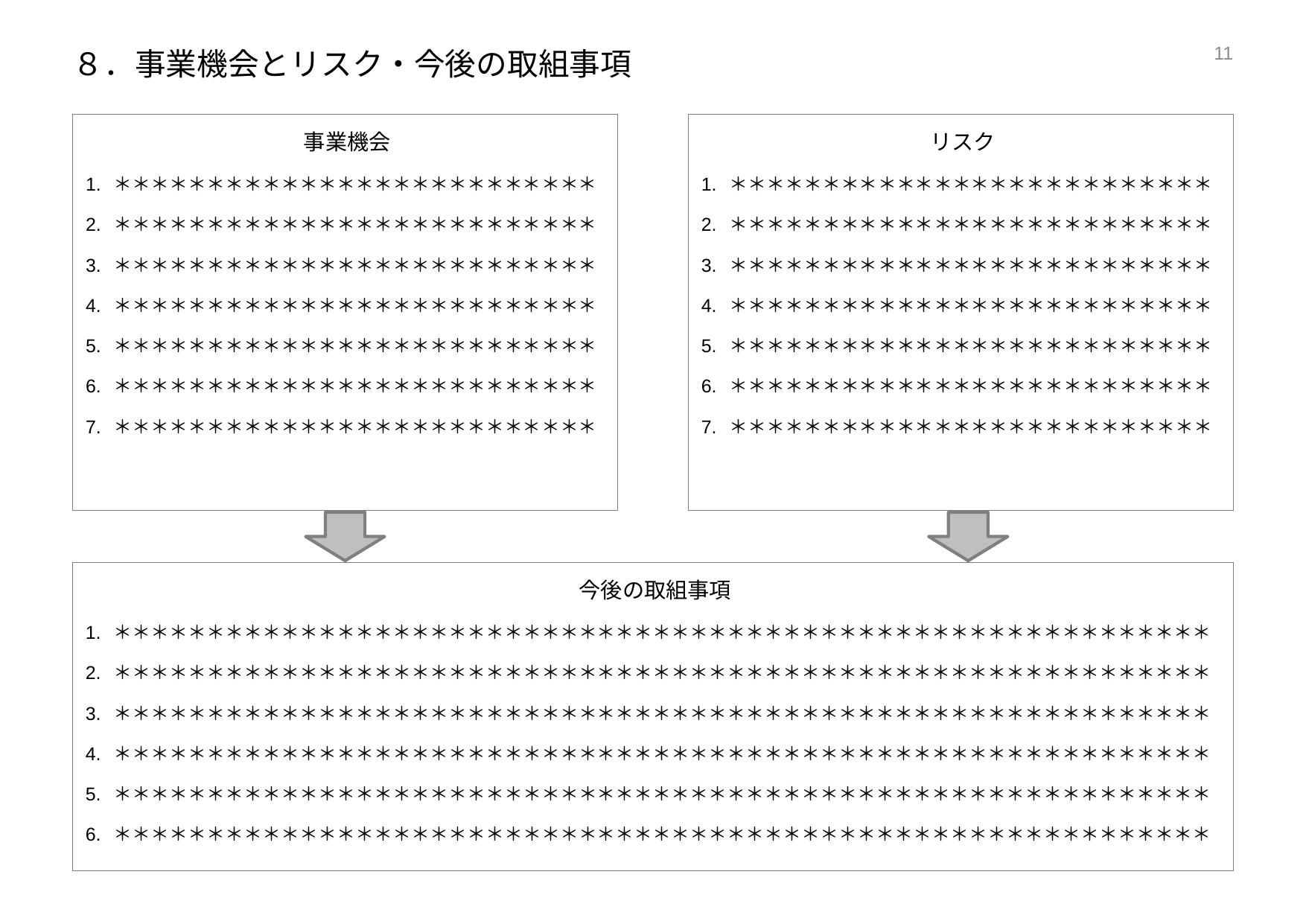

# ８．事業機会とリスク・今後の取組事項
11
事業機会
＊＊＊＊＊＊＊＊＊＊＊＊＊＊＊＊＊＊＊＊＊＊＊＊＊＊
＊＊＊＊＊＊＊＊＊＊＊＊＊＊＊＊＊＊＊＊＊＊＊＊＊＊
＊＊＊＊＊＊＊＊＊＊＊＊＊＊＊＊＊＊＊＊＊＊＊＊＊＊
＊＊＊＊＊＊＊＊＊＊＊＊＊＊＊＊＊＊＊＊＊＊＊＊＊＊
＊＊＊＊＊＊＊＊＊＊＊＊＊＊＊＊＊＊＊＊＊＊＊＊＊＊
＊＊＊＊＊＊＊＊＊＊＊＊＊＊＊＊＊＊＊＊＊＊＊＊＊＊
＊＊＊＊＊＊＊＊＊＊＊＊＊＊＊＊＊＊＊＊＊＊＊＊＊＊
リスク
＊＊＊＊＊＊＊＊＊＊＊＊＊＊＊＊＊＊＊＊＊＊＊＊＊＊
＊＊＊＊＊＊＊＊＊＊＊＊＊＊＊＊＊＊＊＊＊＊＊＊＊＊
＊＊＊＊＊＊＊＊＊＊＊＊＊＊＊＊＊＊＊＊＊＊＊＊＊＊
＊＊＊＊＊＊＊＊＊＊＊＊＊＊＊＊＊＊＊＊＊＊＊＊＊＊
＊＊＊＊＊＊＊＊＊＊＊＊＊＊＊＊＊＊＊＊＊＊＊＊＊＊
＊＊＊＊＊＊＊＊＊＊＊＊＊＊＊＊＊＊＊＊＊＊＊＊＊＊
＊＊＊＊＊＊＊＊＊＊＊＊＊＊＊＊＊＊＊＊＊＊＊＊＊＊

今後の取組事項
＊＊＊＊＊＊＊＊＊＊＊＊＊＊＊＊＊＊＊＊＊＊＊＊＊＊＊＊＊＊＊＊＊＊＊＊＊＊＊＊＊＊＊＊＊＊＊＊＊＊＊＊＊＊＊＊＊＊＊
＊＊＊＊＊＊＊＊＊＊＊＊＊＊＊＊＊＊＊＊＊＊＊＊＊＊＊＊＊＊＊＊＊＊＊＊＊＊＊＊＊＊＊＊＊＊＊＊＊＊＊＊＊＊＊＊＊＊＊
＊＊＊＊＊＊＊＊＊＊＊＊＊＊＊＊＊＊＊＊＊＊＊＊＊＊＊＊＊＊＊＊＊＊＊＊＊＊＊＊＊＊＊＊＊＊＊＊＊＊＊＊＊＊＊＊＊＊＊
＊＊＊＊＊＊＊＊＊＊＊＊＊＊＊＊＊＊＊＊＊＊＊＊＊＊＊＊＊＊＊＊＊＊＊＊＊＊＊＊＊＊＊＊＊＊＊＊＊＊＊＊＊＊＊＊＊＊＊
＊＊＊＊＊＊＊＊＊＊＊＊＊＊＊＊＊＊＊＊＊＊＊＊＊＊＊＊＊＊＊＊＊＊＊＊＊＊＊＊＊＊＊＊＊＊＊＊＊＊＊＊＊＊＊＊＊＊＊
＊＊＊＊＊＊＊＊＊＊＊＊＊＊＊＊＊＊＊＊＊＊＊＊＊＊＊＊＊＊＊＊＊＊＊＊＊＊＊＊＊＊＊＊＊＊＊＊＊＊＊＊＊＊＊＊＊＊＊